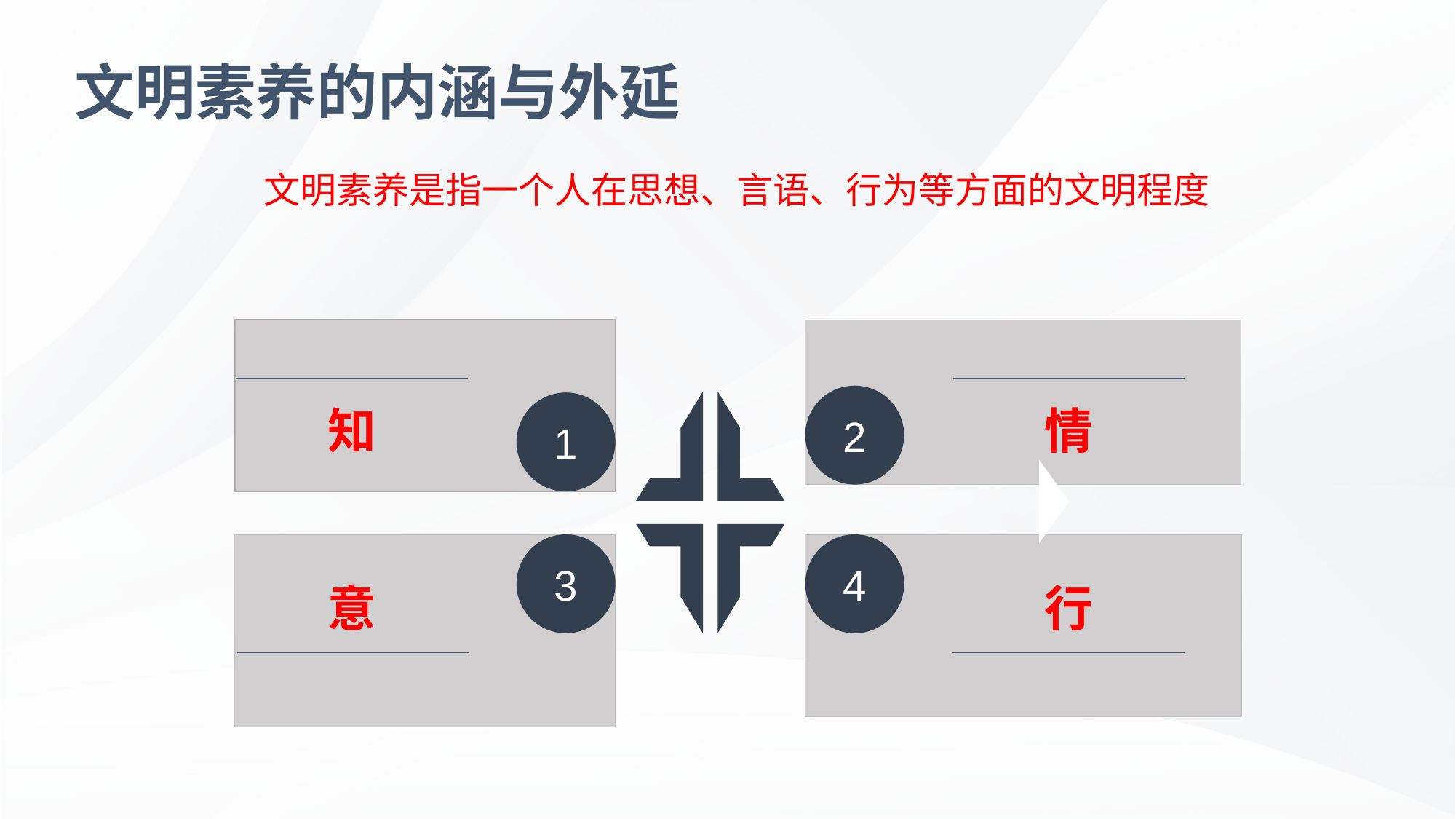

文明素养的内涵与外延
文明素养是指一个人在思想、言语、行为等方面的文明程度

2

1
知
情

3
4

意
行